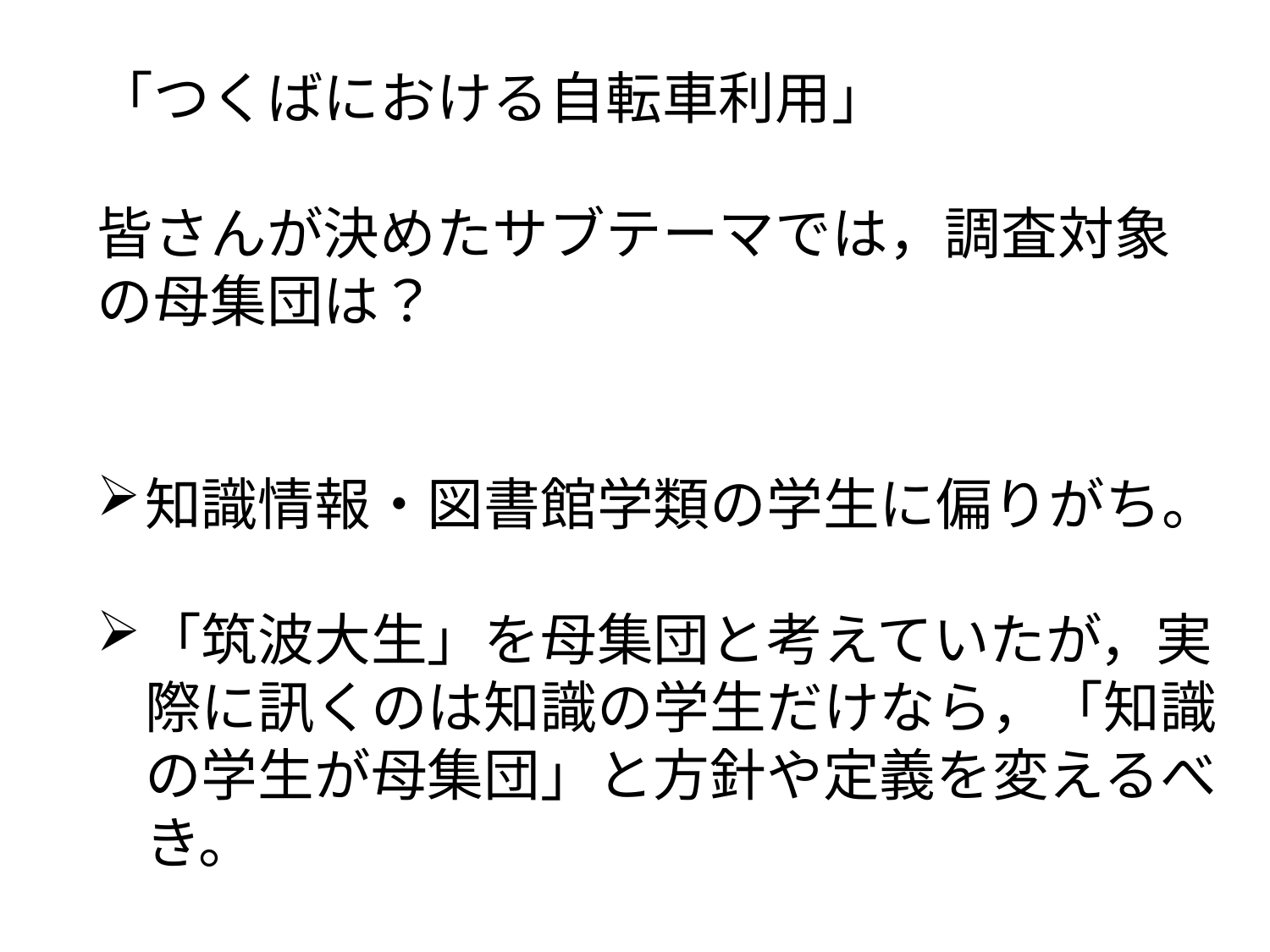

「つくばにおける自転車利用」

皆さんが決めたサブテーマでは，調査対象の母集団は？

知識情報・図書館学類の学生に偏りがち。

「筑波大生」を母集団と考えていたが，実際に訊くのは知識の学生だけなら，「知識の学生が母集団」と方針や定義を変えるべき。